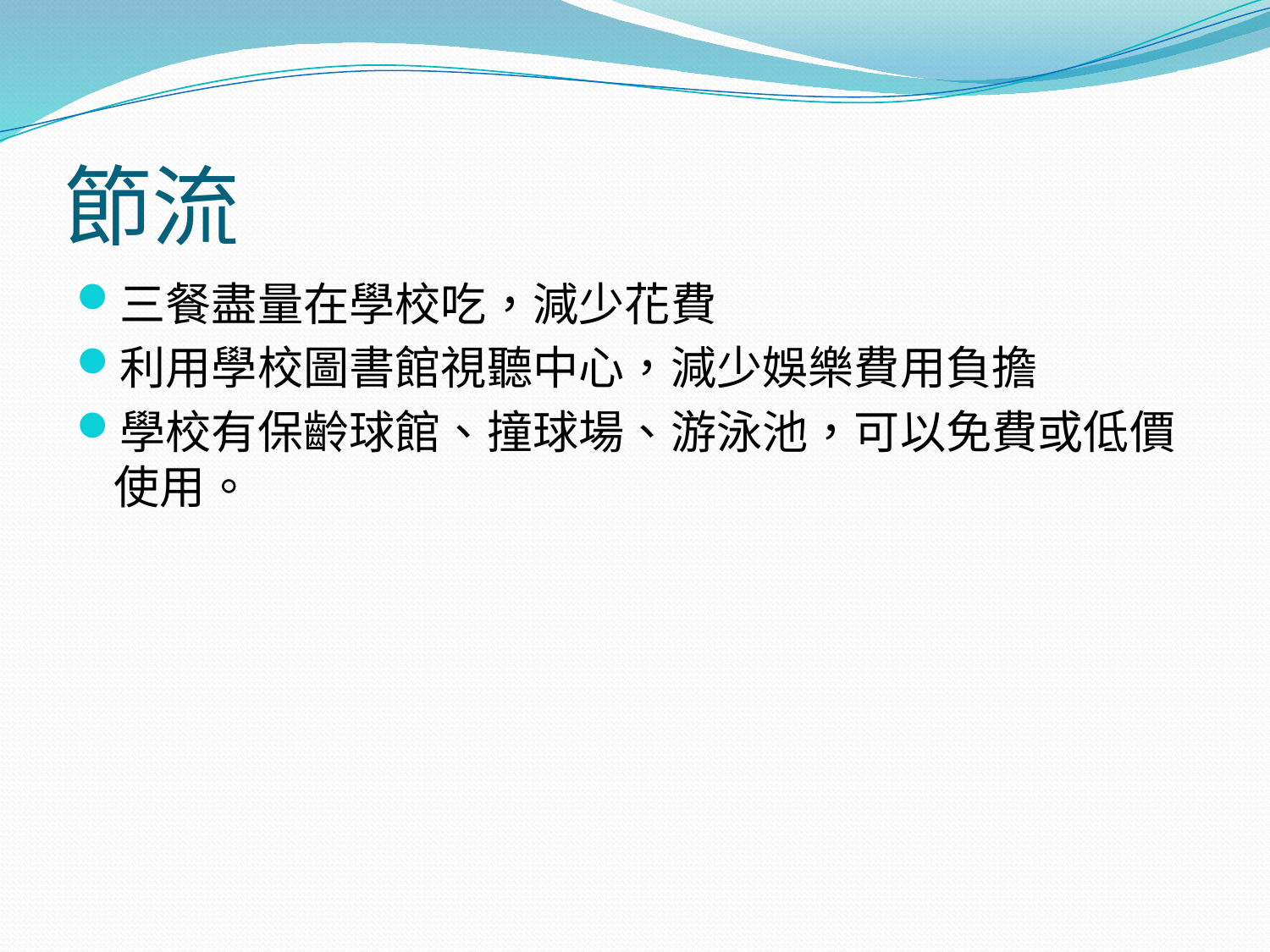

# 節流
三餐盡量在學校吃，減少花費
利用學校圖書館視聽中心，減少娛樂費用負擔
學校有保齡球館、撞球場、游泳池，可以免費或低價使用。